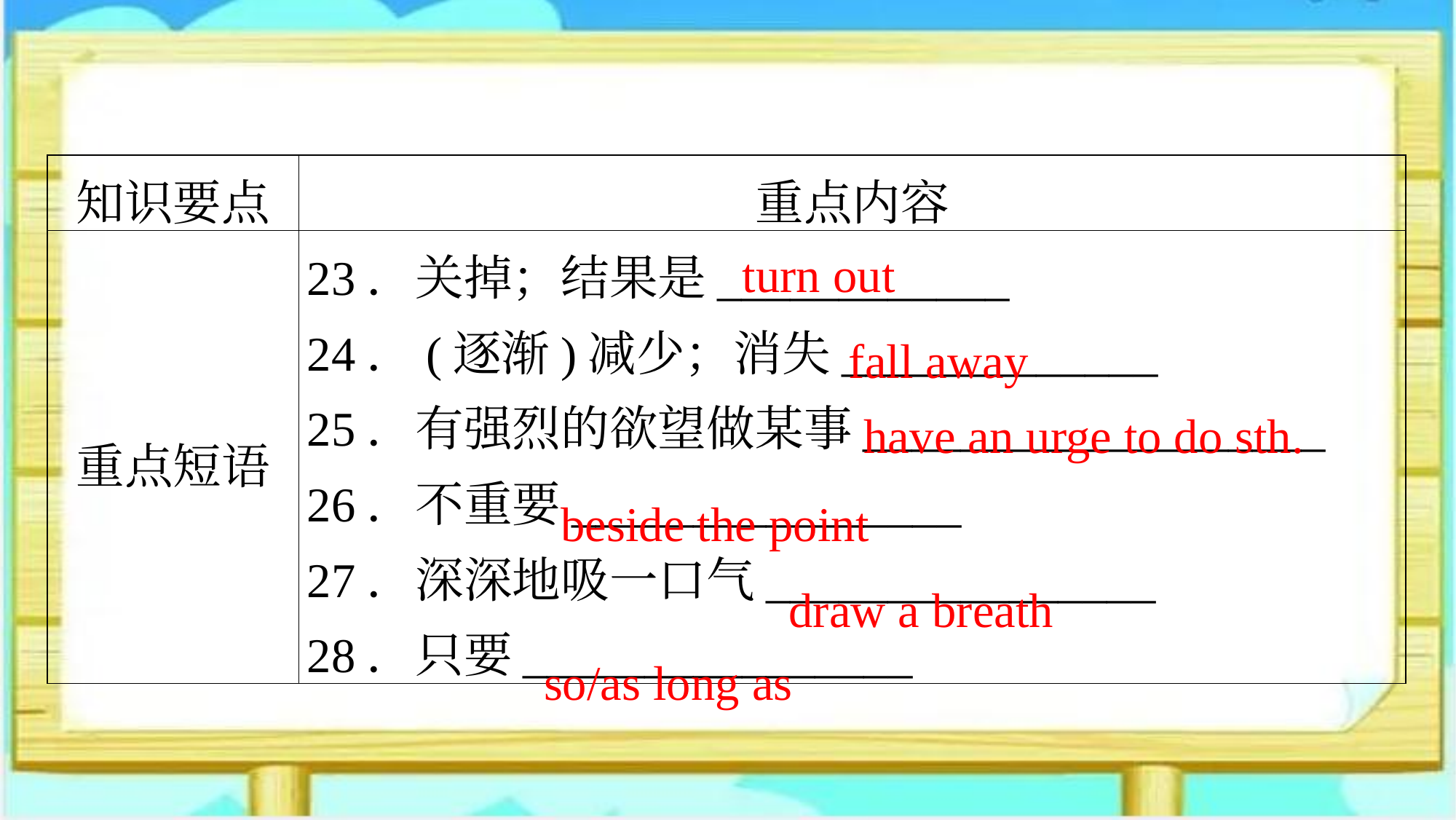

| 知识要点 | 重点内容 |
| --- | --- |
| 重点短语 | 23．关掉；结果是\_\_\_\_\_\_\_\_\_\_\_\_ 24．(逐渐)减少；消失\_\_\_\_\_\_\_\_\_\_\_\_\_ 25．有强烈的欲望做某事\_\_\_\_\_\_\_\_\_\_\_\_\_\_\_\_\_\_\_ 26．不重要\_\_\_\_\_\_\_\_\_\_\_\_\_\_\_\_ 27．深深地吸一口气\_\_\_\_\_\_\_\_\_\_\_\_\_\_\_\_ 28．只要\_\_\_\_\_\_\_\_\_\_\_\_\_\_\_\_ |
turn out
fall away
have an urge to do sth.
beside the point
draw a breath
so/as long as